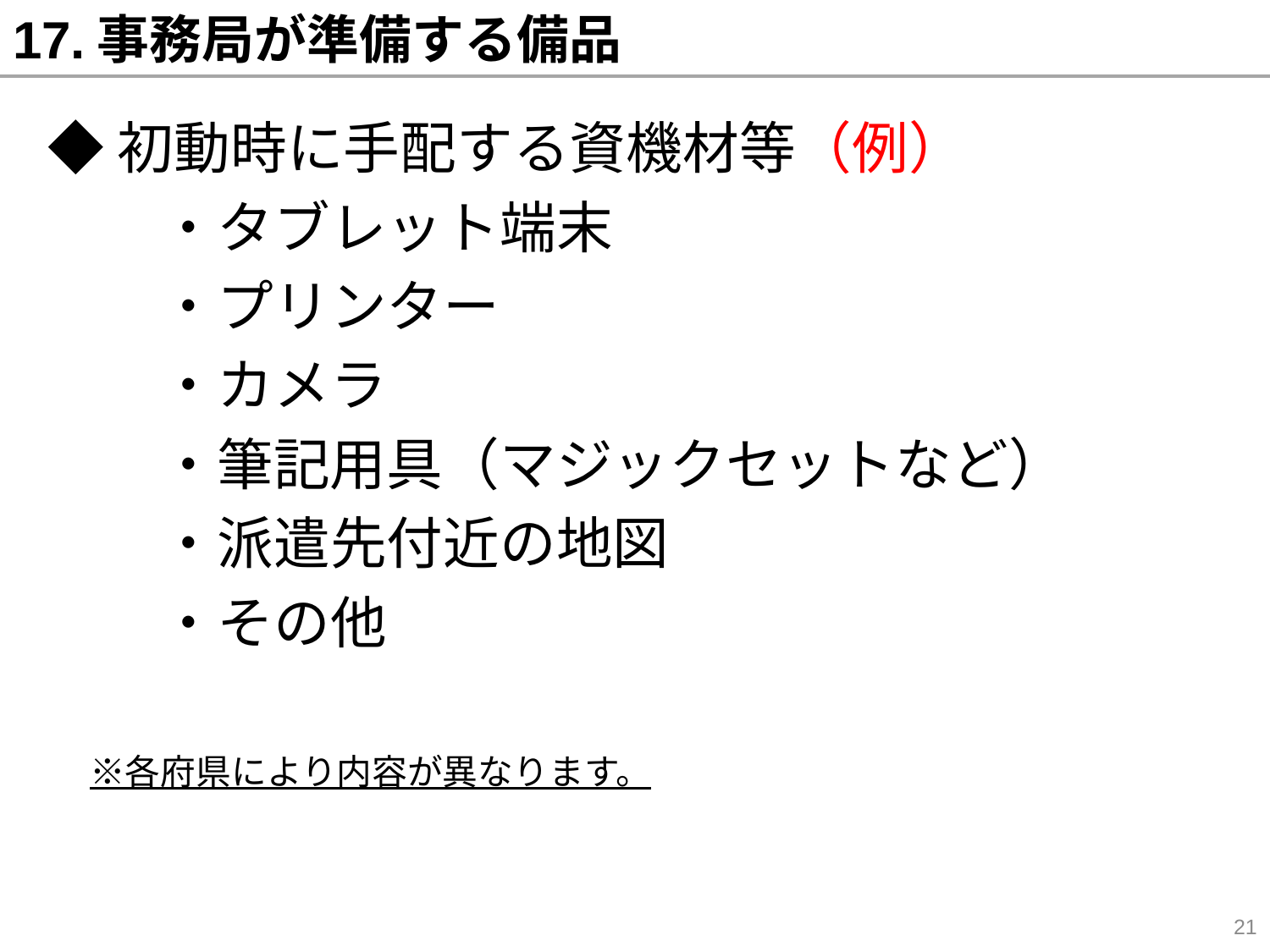

# 17.事務局が準備する備品
◆初動時に手配する資機材等（例）
　　・タブレット端末
　　・プリンター
　　・カメラ
　　・筆記用具（マジックセットなど）
　　・派遣先付近の地図
　　・その他

　※各府県により内容が異なります。
21